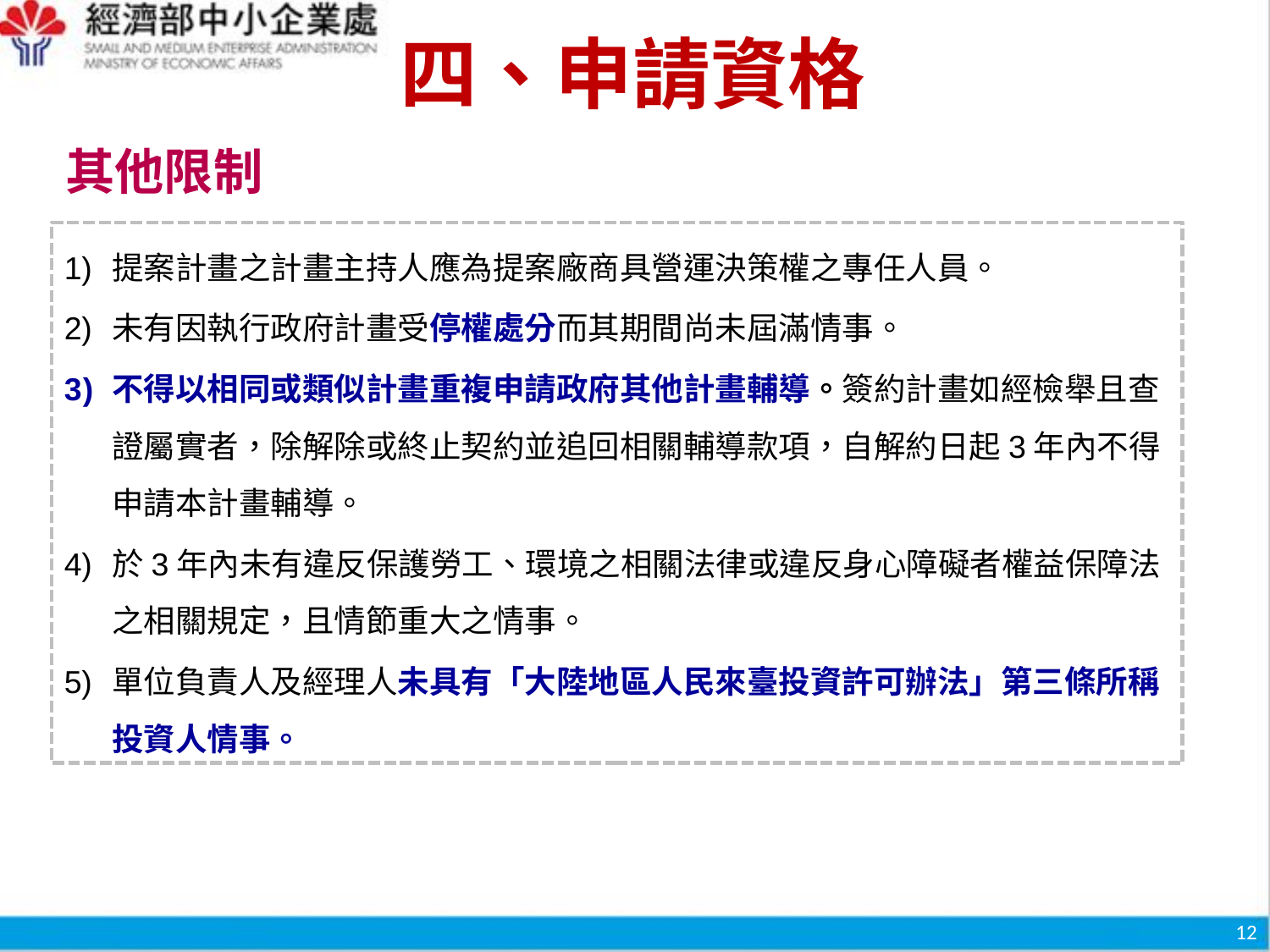

四、申請資格

其他限制
提案計畫之計畫主持人應為提案廠商具營運決策權之專任人員。
未有因執行政府計畫受停權處分而其期間尚未屆滿情事。
不得以相同或類似計畫重複申請政府其他計畫輔導。簽約計畫如經檢舉且查證屬實者，除解除或終止契約並追回相關輔導款項，自解約日起3年內不得申請本計畫輔導。
於3年內未有違反保護勞工、環境之相關法律或違反身心障礙者權益保障法之相關規定，且情節重大之情事。
單位負責人及經理人未具有「大陸地區人民來臺投資許可辦法」第三條所稱投資人情事。
12